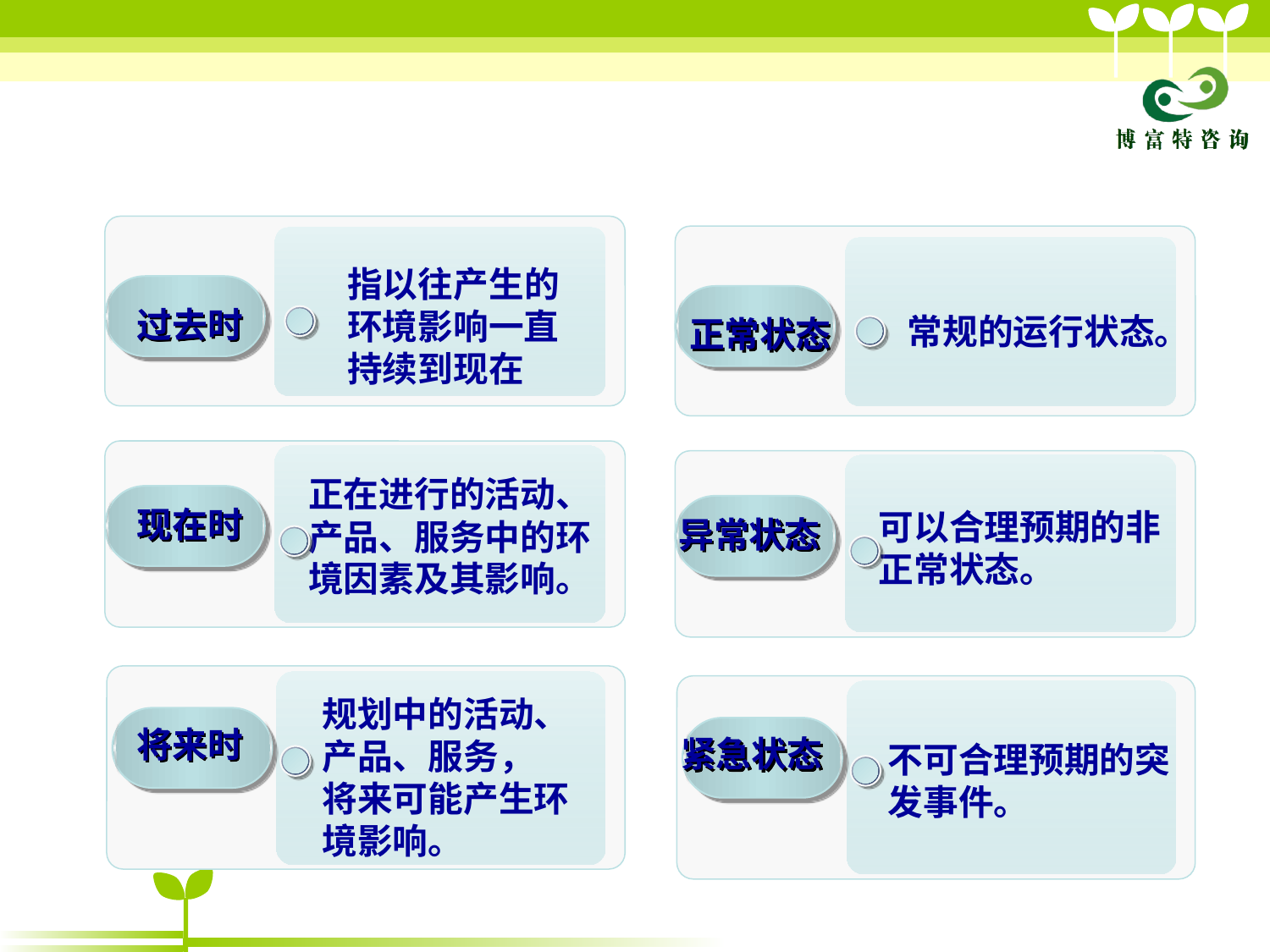

指以往产生的环境影响一直持续到现在

过去时
常规的运行状态。

正常状态

正在进行的活动、产品、服务中的环境因素及其影响。

现在时
可以合理预期的非正常状态。
异常状态

规划中的活动、
产品、服务，
将来可能产生环
境影响。

将来时

紧急状态
不可合理预期的突
发事件。